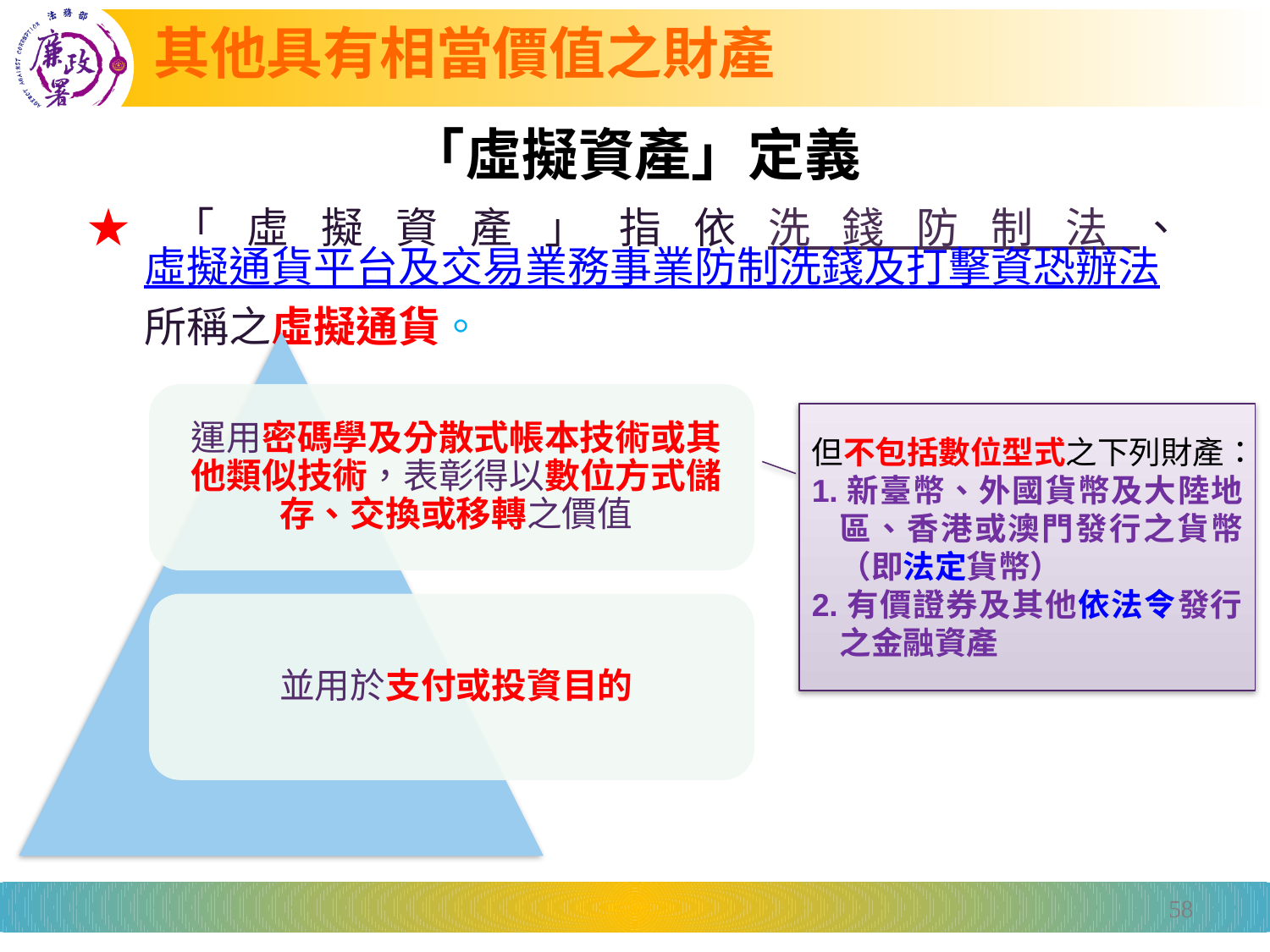

# 其他具有相當價值之財產
「虛擬資產」定義
★「虛擬資產」指依洗錢防制法、虛擬通貨平台及交易業務事業防制洗錢及打擊資恐辦法所稱之虛擬通貨。
運用密碼學及分散式帳本技術或其他類似技術，表彰得以數位方式儲存、交換或移轉之價值
並用於支付或投資目的
但不包括數位型式之下列財產：
1.新臺幣、外國貨幣及大陸地區、香港或澳門發行之貨幣（即法定貨幣）
2.有價證券及其他依法令發行之金融資產
58